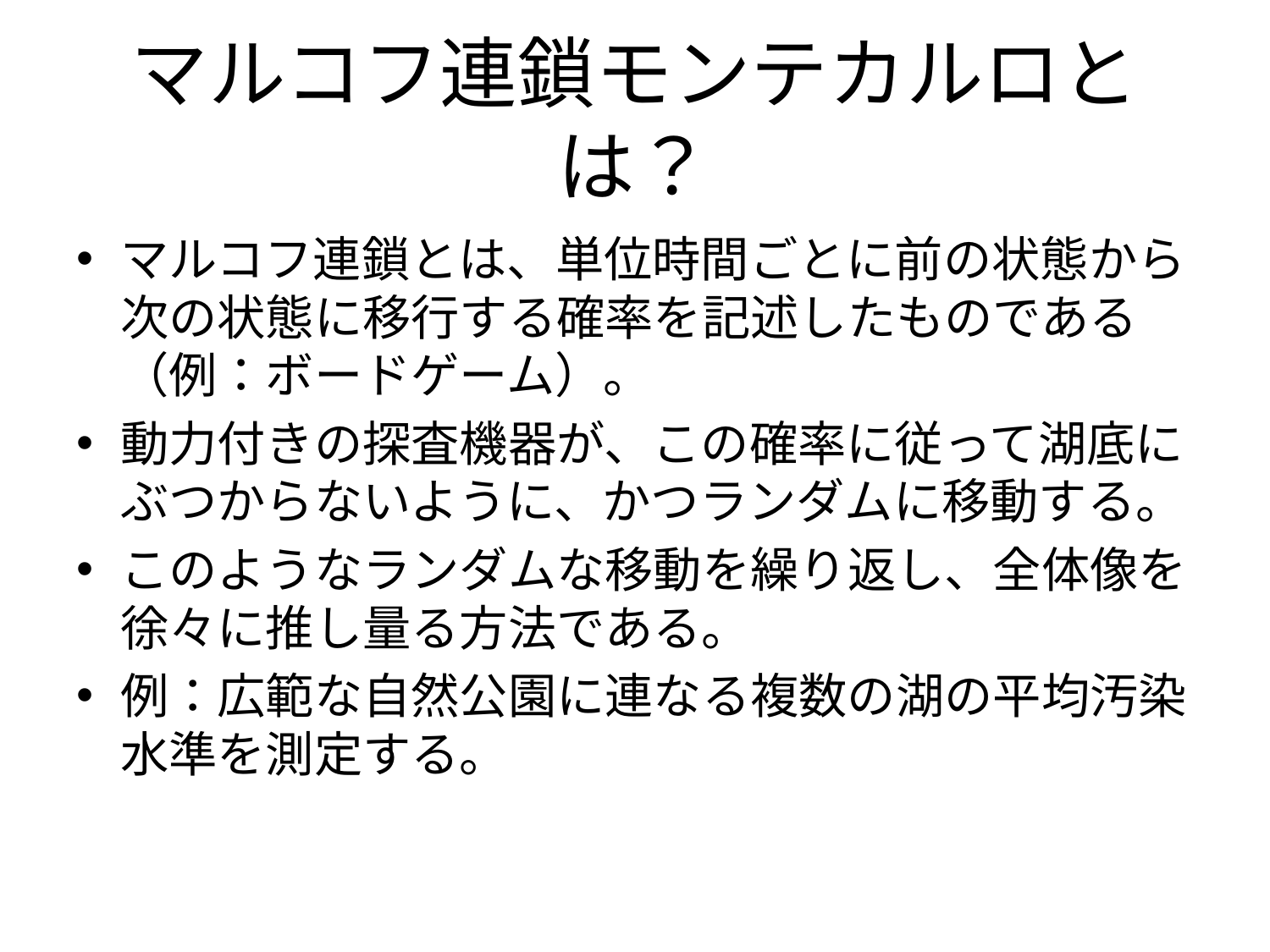

# マルコフ連鎖モンテカルロとは？
マルコフ連鎖とは、単位時間ごとに前の状態から次の状態に移行する確率を記述したものである（例：ボードゲーム）。
動力付きの探査機器が、この確率に従って湖底にぶつからないように、かつランダムに移動する。
このようなランダムな移動を繰り返し、全体像を徐々に推し量る方法である。
例：広範な自然公園に連なる複数の湖の平均汚染水準を測定する。